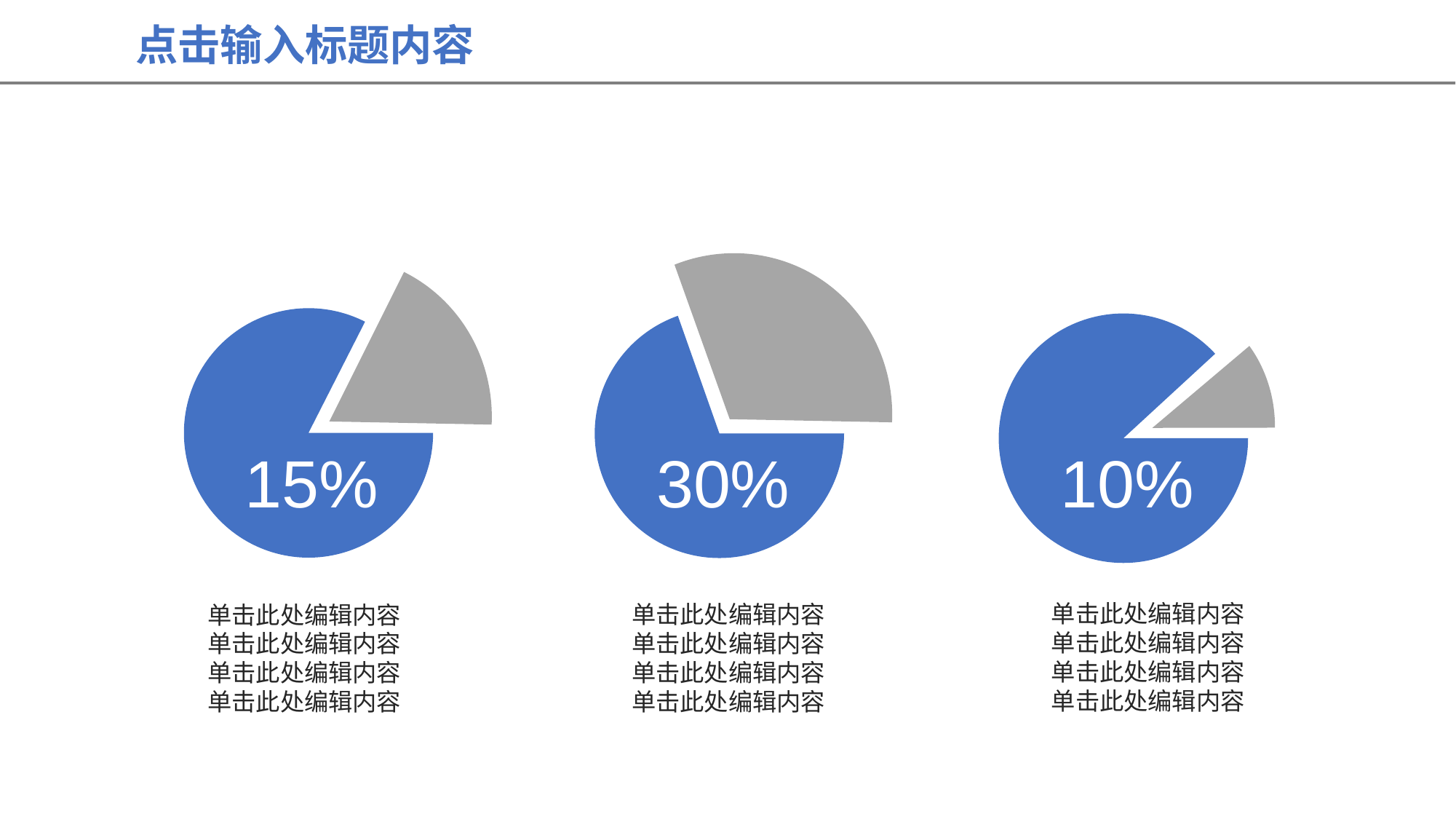

点击输入标题内容

15%
30%
10%
单击此处编辑内容
单击此处编辑内容
单击此处编辑内容
单击此处编辑内容
单击此处编辑内容
单击此处编辑内容
单击此处编辑内容
单击此处编辑内容
单击此处编辑内容
单击此处编辑内容
单击此处编辑内容
单击此处编辑内容